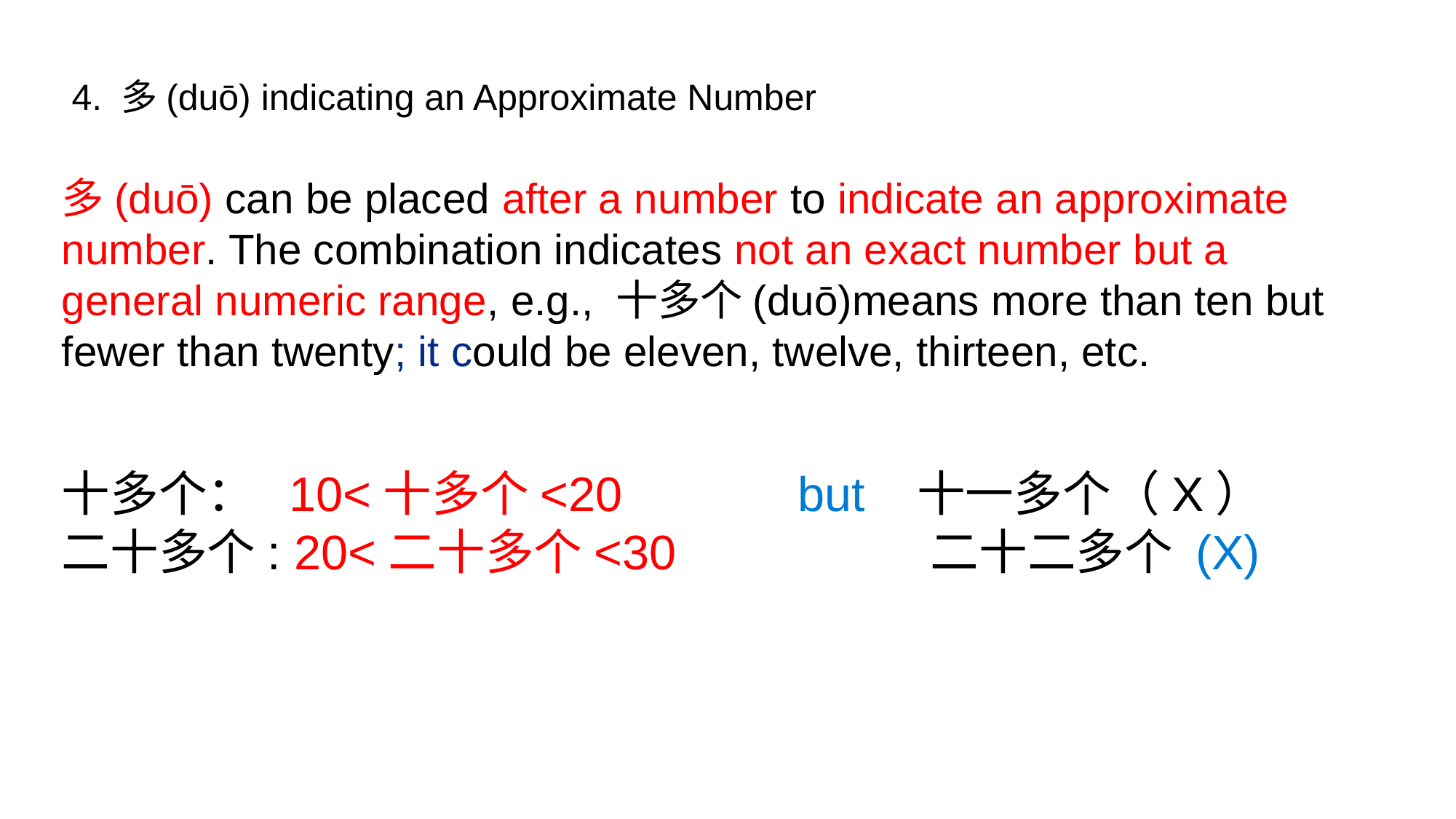

4. 多(duō) indicating an Approximate Number
多(duō) can be placed after a number to indicate an approximate number. The combination indicates not an exact number but a general numeric range, e.g., 十多个(duō)means more than ten but fewer than twenty; it could be eleven, twelve, thirteen, etc.

十多个：  10<十多个<20             but   十一多个（X）
二十多个: 20<二十多个<30                  二十二多个 (X)